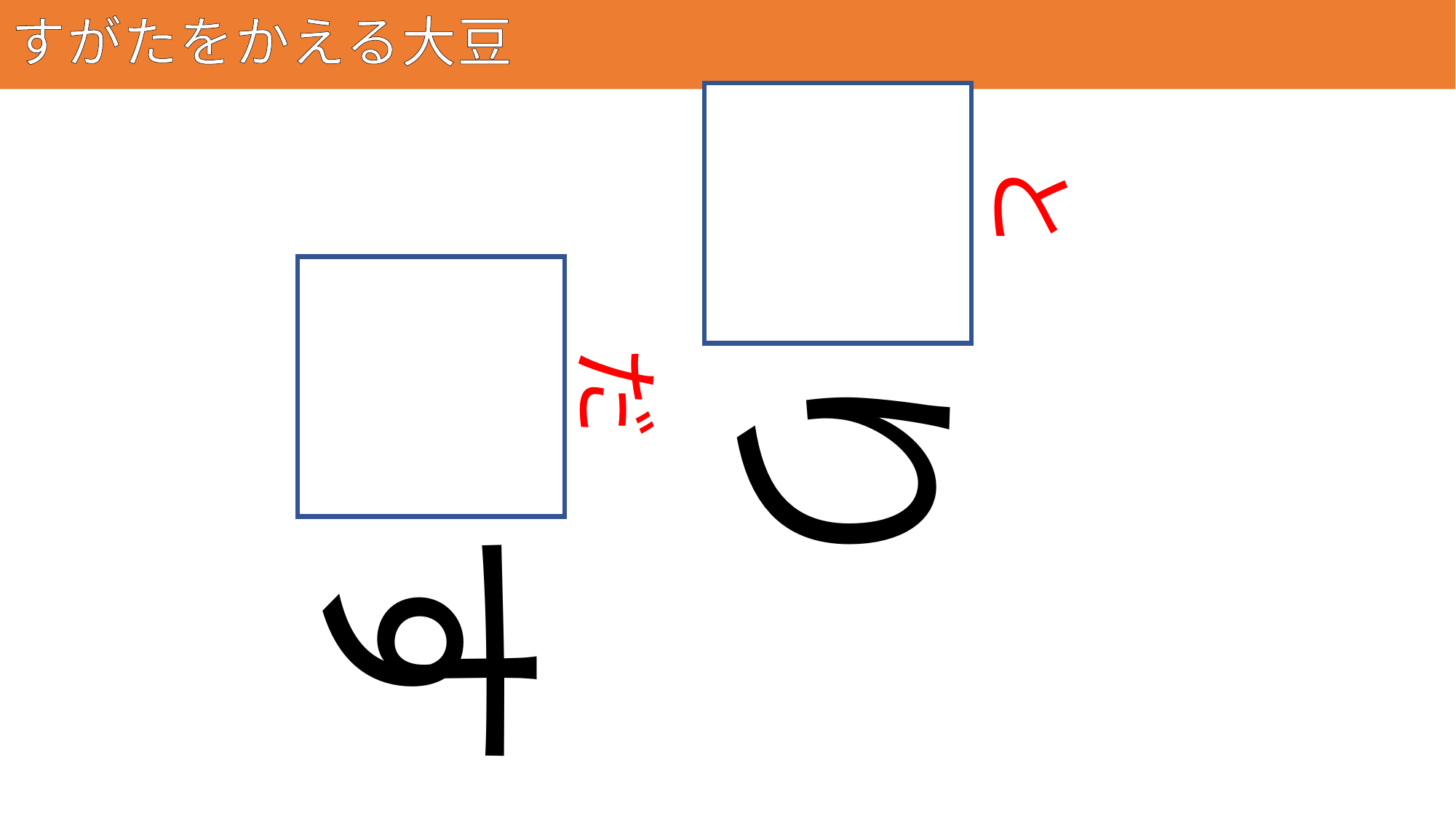

# すがたをかえる大豆
31
取り

と

出す

だ